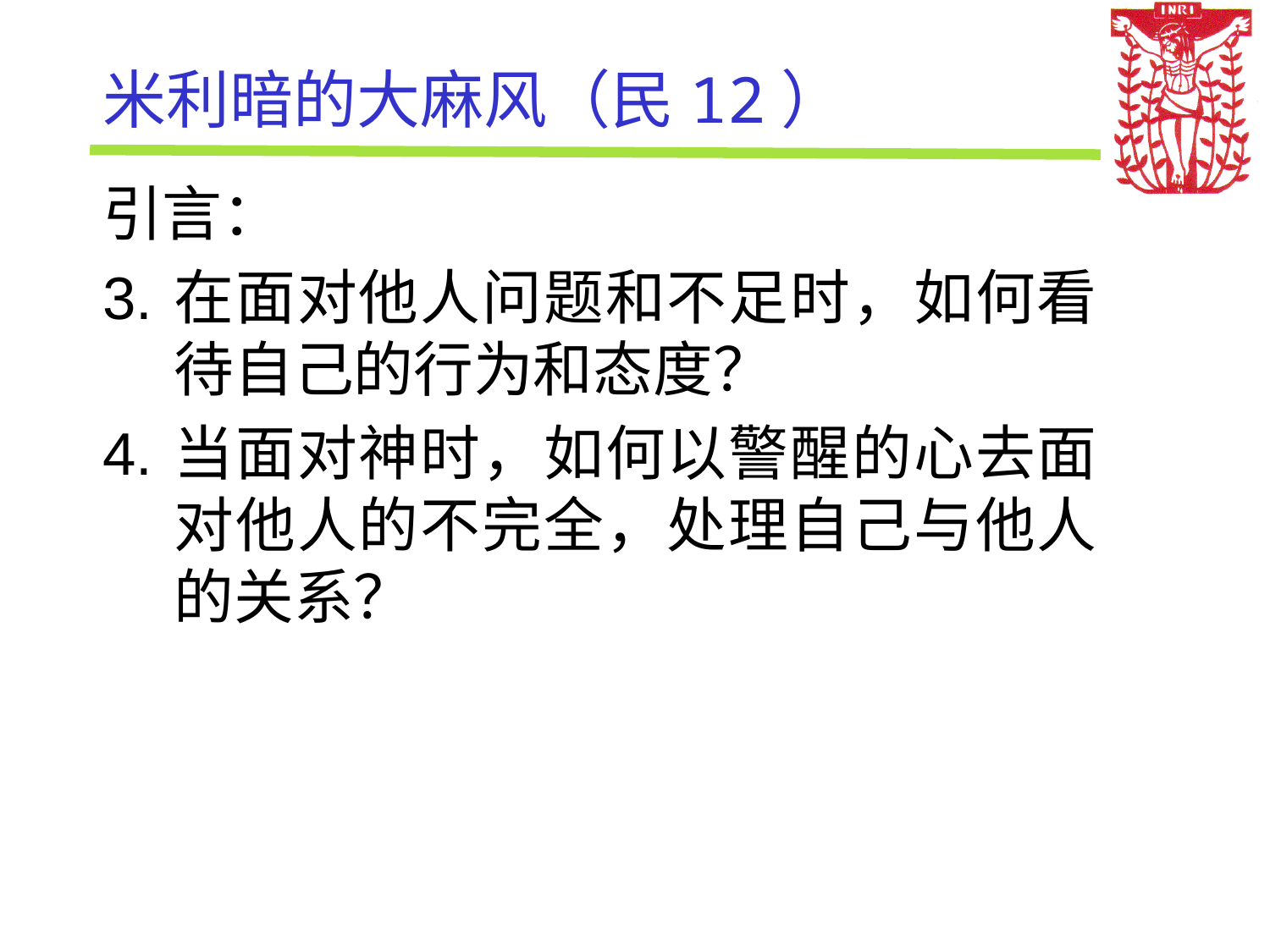

# 米利暗的大麻风（民12）
引言：
在面对他人问题和不足时，如何看待自己的行为和态度？
当面对神时，如何以警醒的心去面对他人的不完全，处理自己与他人的关系？